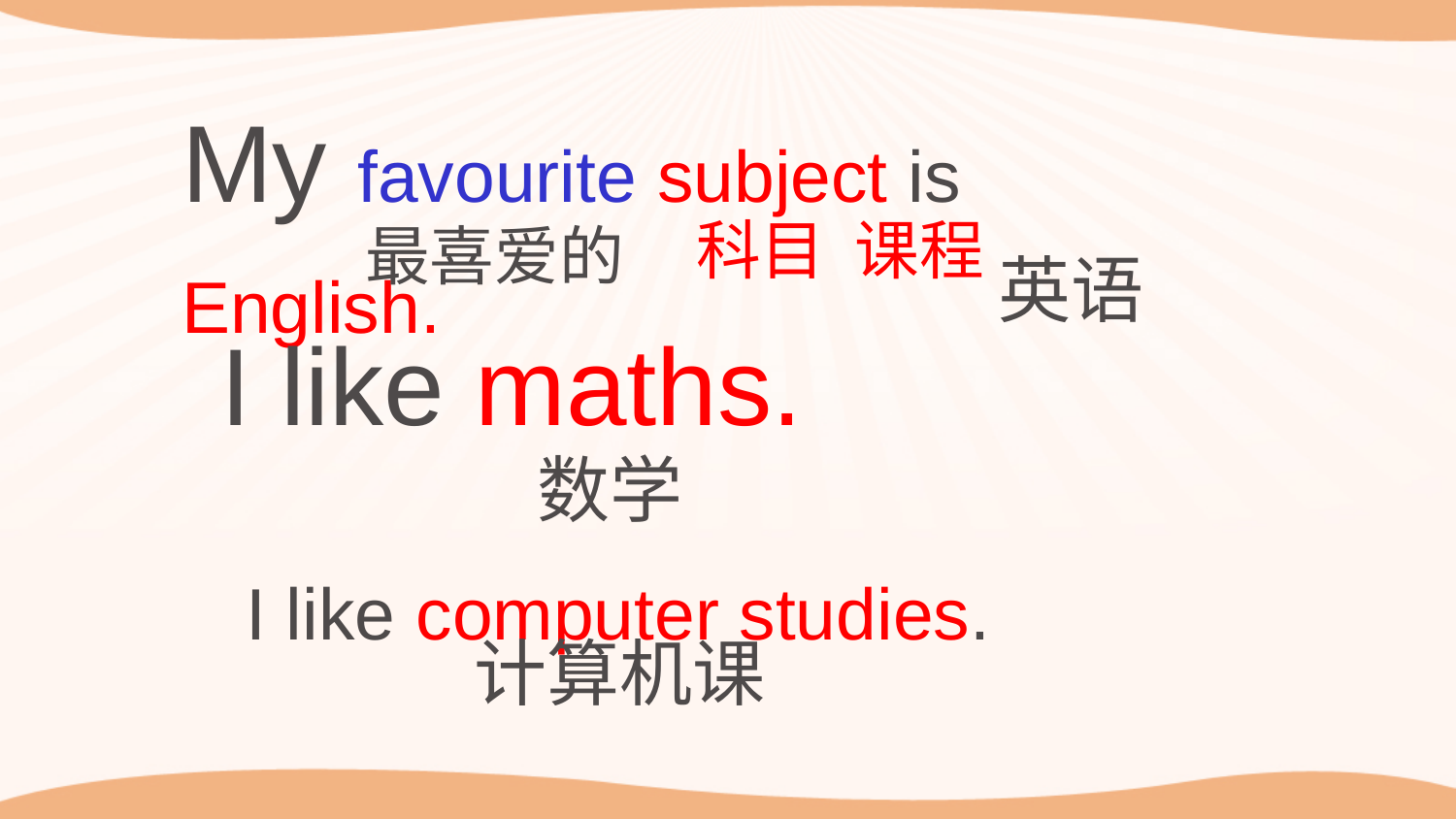

My favourite subject is English.
科目  课程

最喜爱的
英语
I like maths.
数学
I like computer studies.
计算机课